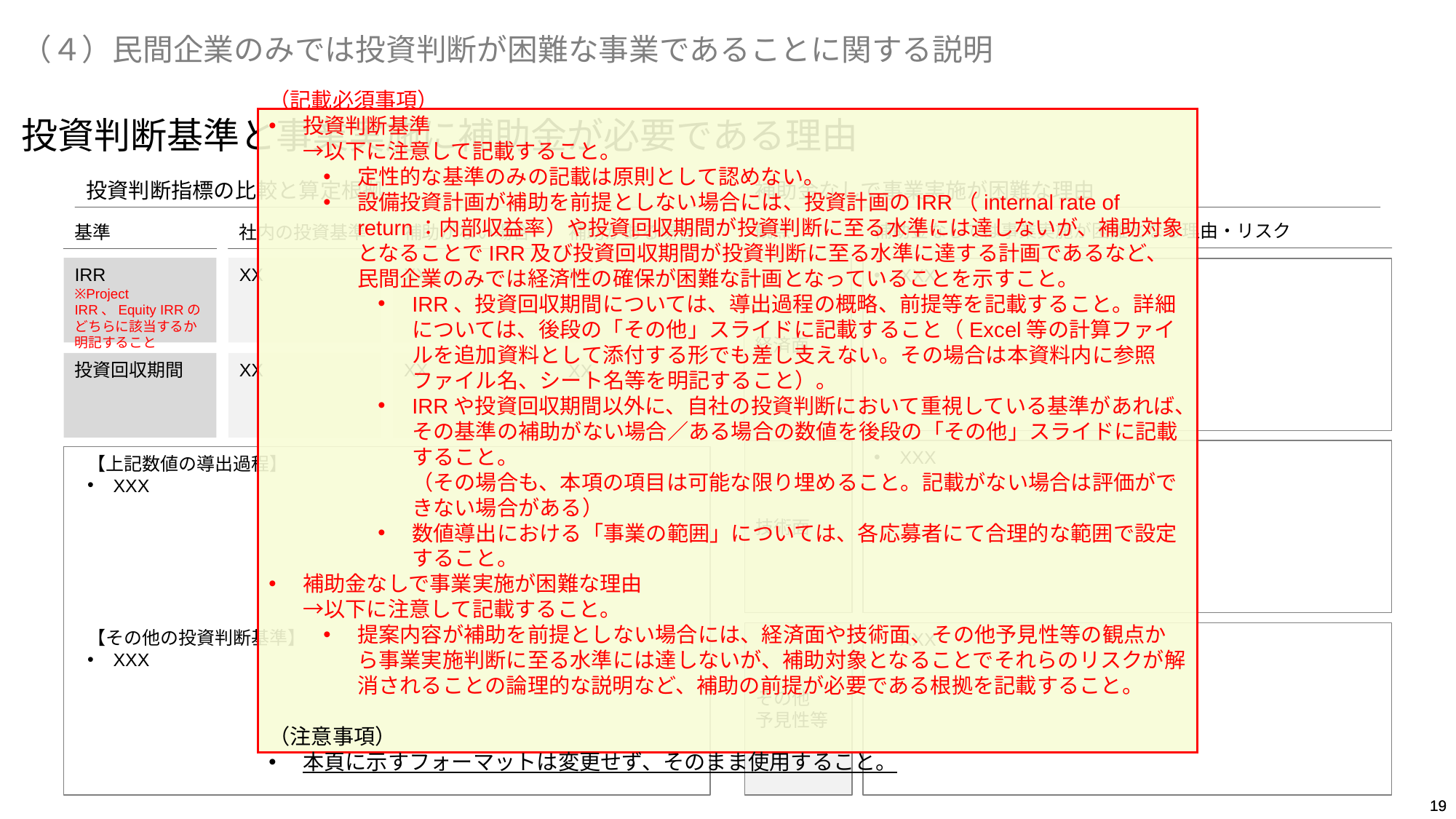

（４）民間企業のみでは投資判断が困難な事業であることに関する説明

（記載必須事項）
投資判断基準
→以下に注意して記載すること。
定性的な基準のみの記載は原則として認めない。
設備投資計画が補助を前提としない場合には、投資計画のIRR（internal rate of return：内部収益率）や投資回収期間が投資判断に至る水準には達しないが、補助対象となることでIRR及び投資回収期間が投資判断に至る水準に達する計画であるなど、民間企業のみでは経済性の確保が困難な計画となっていることを示すこと。
IRR、投資回収期間については、導出過程の概略、前提等を記載すること。詳細については、後段の「その他」スライドに記載すること（Excel等の計算ファイルを追加資料として添付する形でも差し支えない。その場合は本資料内に参照ファイル名、シート名等を明記すること）。
IRRや投資回収期間以外に、自社の投資判断において重視している基準があれば、その基準の補助がない場合／ある場合の数値を後段の「その他」スライドに記載すること。
（その場合も、本項の項目は可能な限り埋めること。記載がない場合は評価ができない場合がある）
数値導出における「事業の範囲」については、各応募者にて合理的な範囲で設定すること。
補助金なしで事業実施が困難な理由
→以下に注意して記載すること。
提案内容が補助を前提としない場合には、経済面や技術面、その他予見性等の観点から事業実施判断に至る水準には達しないが、補助対象となることでそれらのリスクが解消されることの論理的な説明など、補助の前提が必要である根拠を記載すること。
（注意事項）
本頁に示すフォーマットは変更せず、そのまま使用すること。
投資判断基準と事業実施に補助金が必要である理由
投資判断指標の比較と算定根拠
補助金なしで事業実施が困難な理由
観点
補助金なしでは事業実施が困難となる理由・リスク
基準
社内の投資基準
補助がない場合
補助がある場合
XX
XX
XX
IRR
※Project IRR、Equity IRRのどちらに該当するか明記すること

XXX
経済面
投資回収期間
XX
XX
XX
XXX
技術面
【上記数値の導出過程】
XXX

【その他の投資判断基準】
XXX
XXX
その他
予見性等